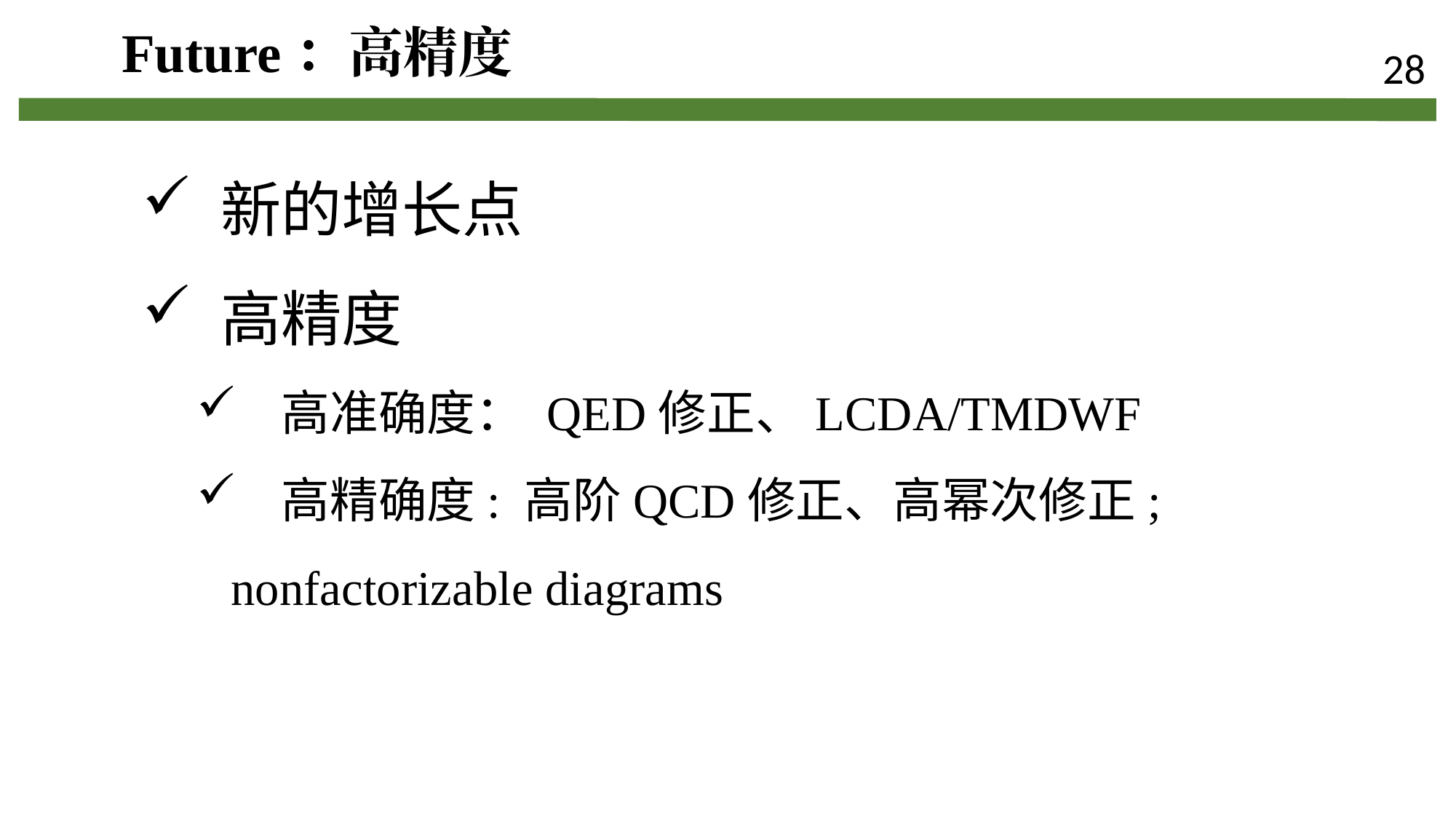

Future：高精度
28

 新的增长点
 高精度
   高准确度： QED修正、LCDA/TMDWF
   高精确度: 高阶QCD修正、高幂次修正; nonfactorizable diagrams